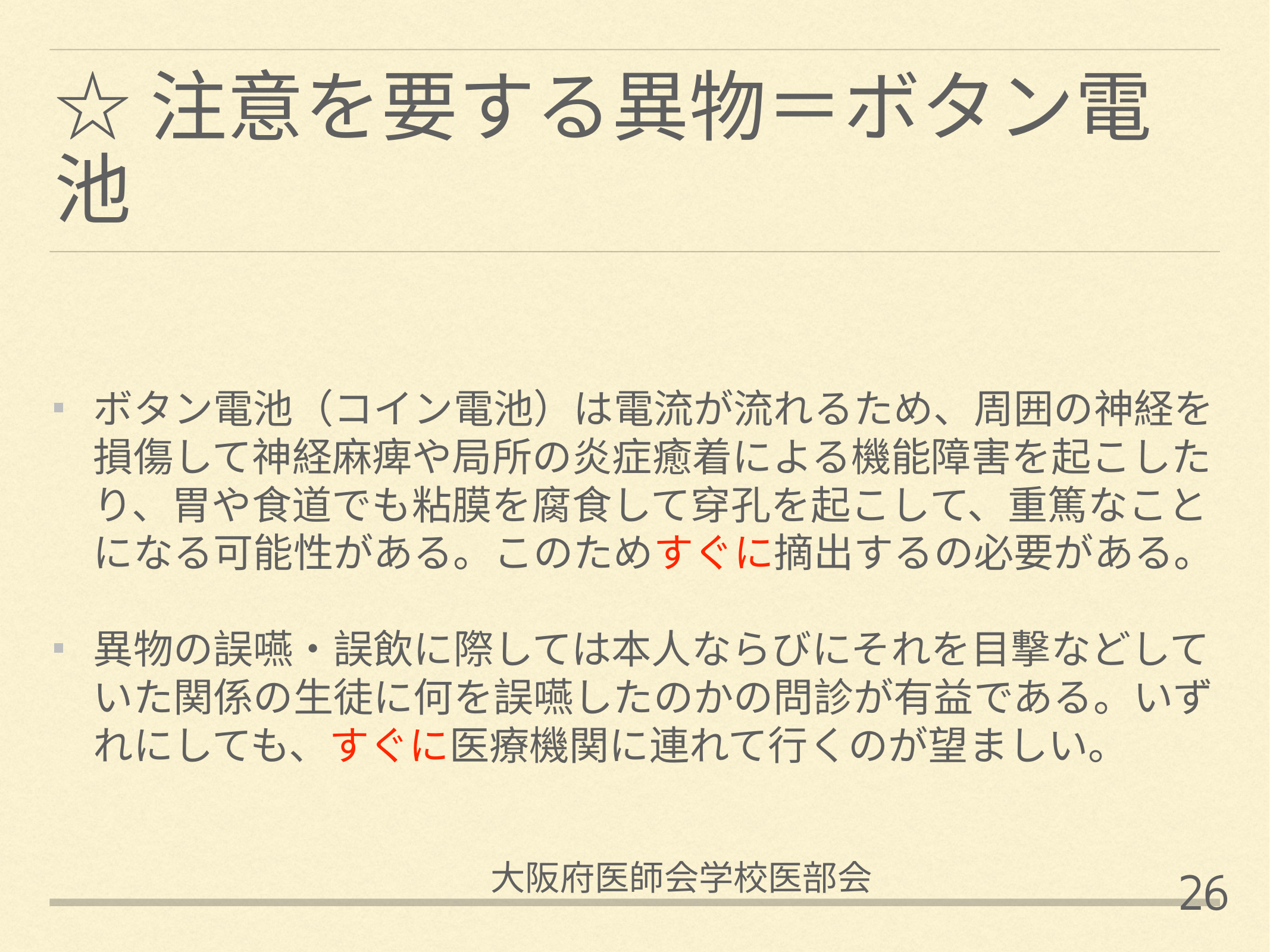

# ☆注意を要する異物＝ボタン電池
ボタン電池（コイン電池）は電流が流れるため、周囲の神経を損傷して神経麻痺や局所の炎症癒着による機能障害を起こしたり、胃や食道でも粘膜を腐食して穿孔を起こして、重篤なことになる可能性がある。このためすぐに摘出するの必要がある。
異物の誤嚥・誤飲に際しては本人ならびにそれを目撃などしていた関係の生徒に何を誤嚥したのかの問診が有益である。いずれにしても、すぐに医療機関に連れて行くのが望ましい。
大阪府医師会学校医部会
26